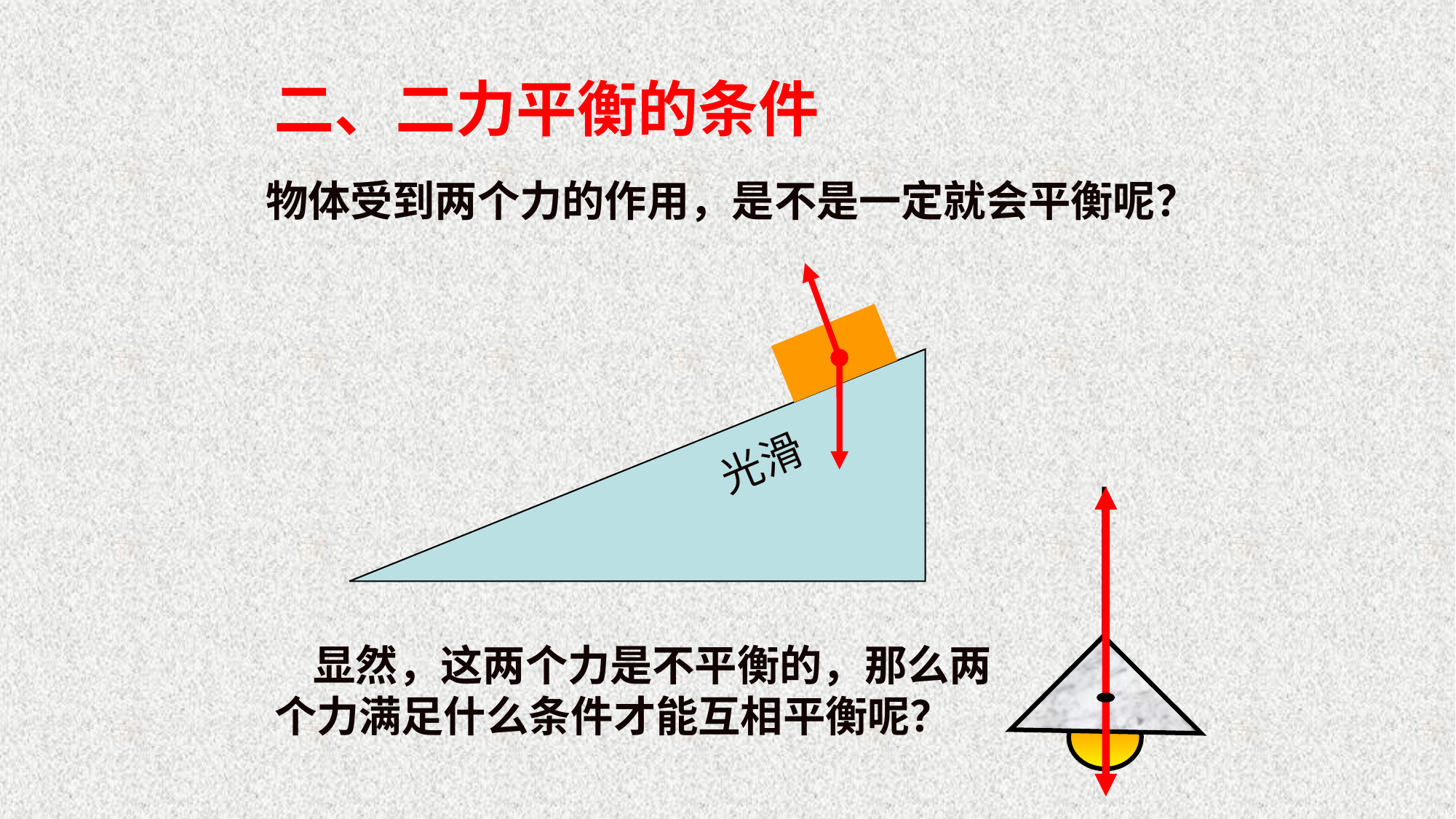

二、二力平衡的条件
物体受到两个力的作用，是不是一定就会平衡呢？

光滑

   显然，这两个力是不平衡的，那么两个力满足什么条件才能互相平衡呢？